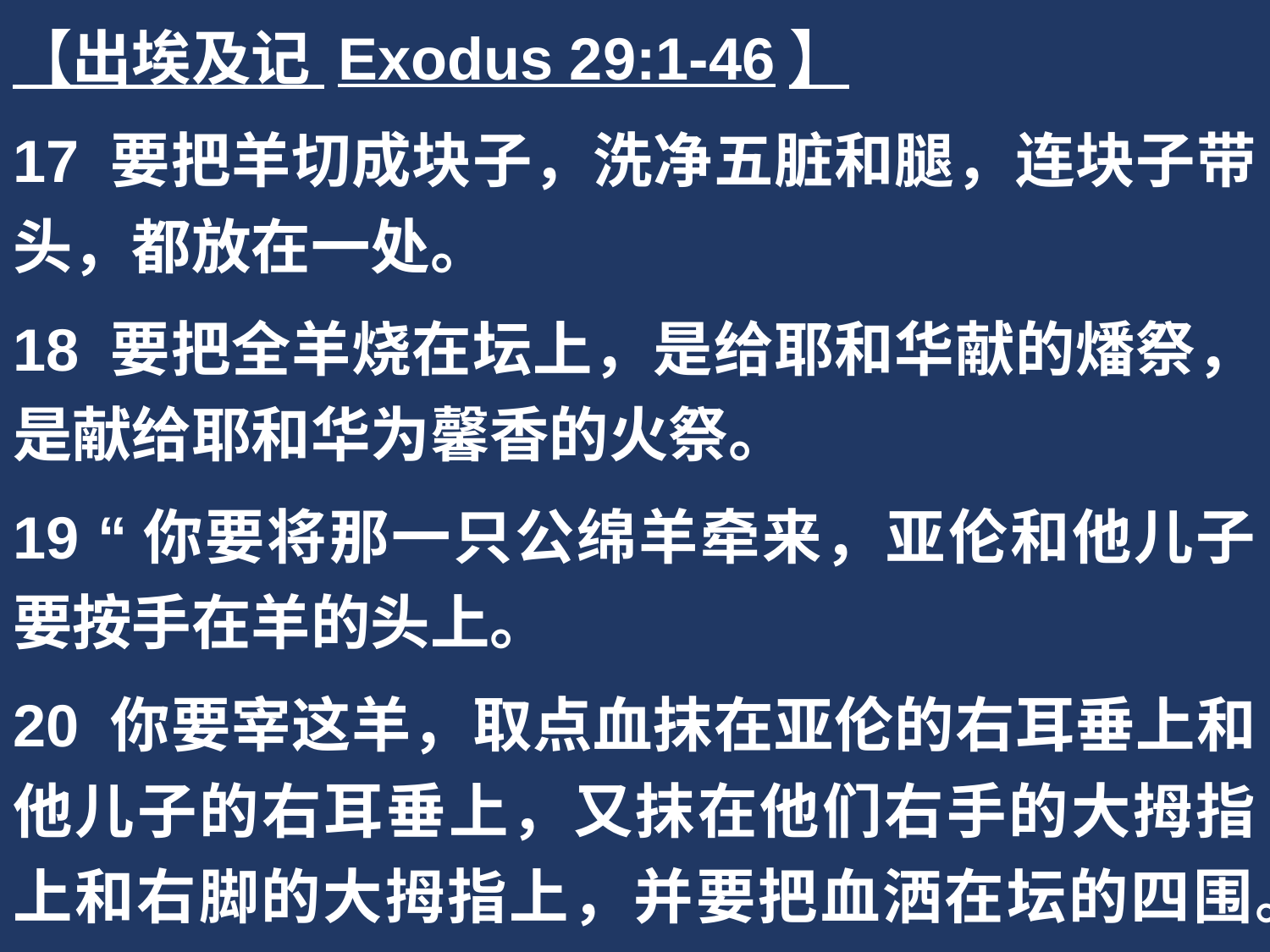

【出埃及记 Exodus 29:1-46】
17 要把羊切成块子，洗净五脏和腿，连块子带头，都放在一处。
18 要把全羊烧在坛上，是给耶和华献的燔祭，是献给耶和华为馨香的火祭。
19 “你要将那一只公绵羊牵来，亚伦和他儿子要按手在羊的头上。
20 你要宰这羊，取点血抹在亚伦的右耳垂上和他儿子的右耳垂上，又抹在他们右手的大拇指上和右脚的大拇指上，并要把血洒在坛的四围。